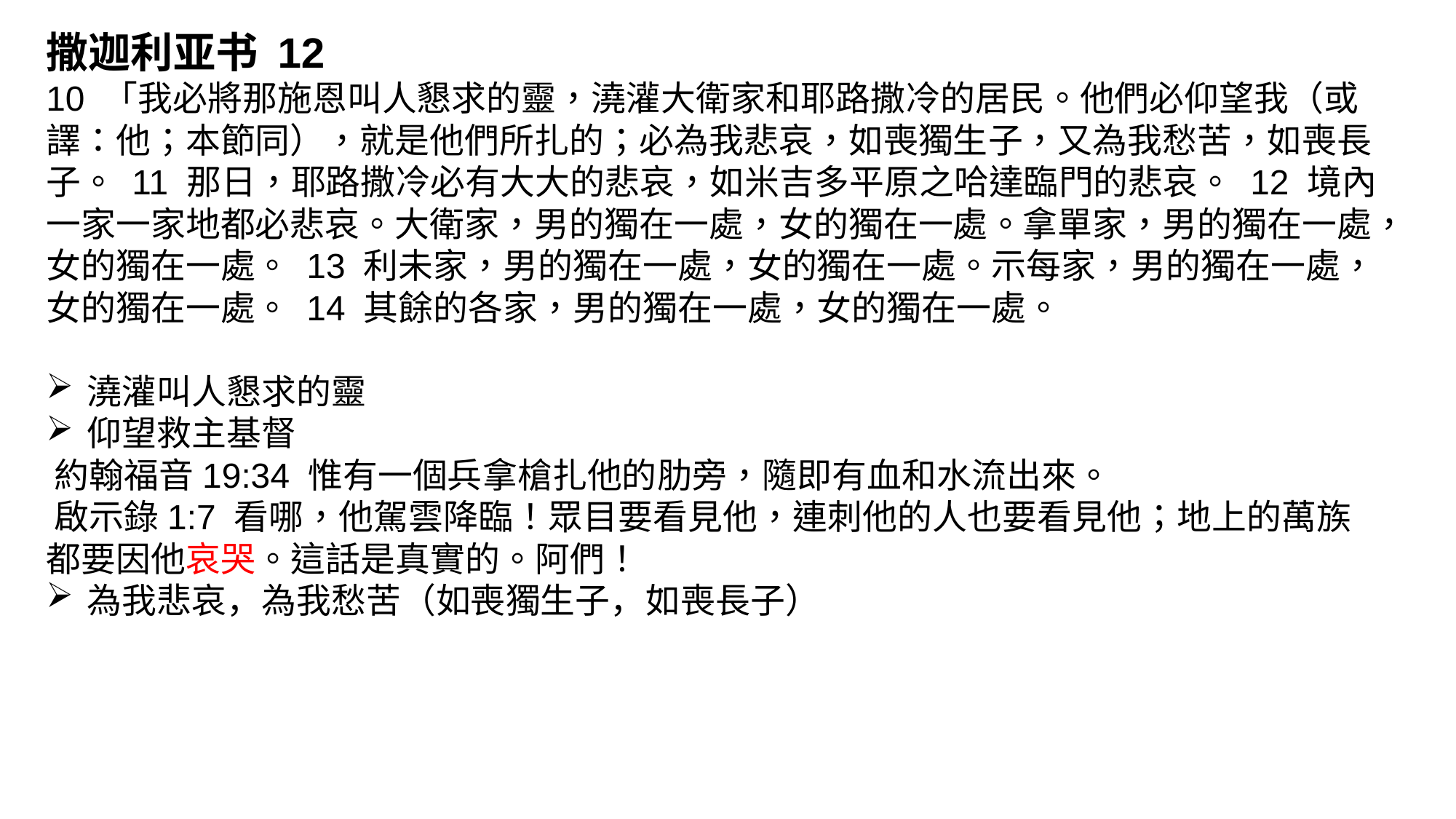

撒迦利亚书 12
‪10 「我必將那施恩叫人懇求的靈，澆灌大衛家和耶路撒冷的居民。他們必仰望我（或譯：他；本節同），就是他們所扎的；必為我悲哀，如喪獨生子，又為我愁苦，如喪長子。 11 那日，耶路撒冷必有大大的悲哀，如米吉多平原之哈達臨門的悲哀。 12 境內一家一家地都必悲哀。大衛家，男的獨在一處，女的獨在一處。拿單家，男的獨在一處，女的獨在一處。 13 利未家，男的獨在一處，女的獨在一處。示每家，男的獨在一處，女的獨在一處。 14 其餘的各家，男的獨在一處，女的獨在一處。

澆灌叫人懇求的靈
仰望救主基督
‪約翰福音‬19:34 惟有一個兵拿槍扎他的肋旁，隨即有血和水流出來。
‪啟示錄‬1:7 看哪，他駕雲降臨！眾目要看見他，連刺他的人也要看見他；地上的萬族都要因他哀哭。這話是真實的。阿們！
為我悲哀，為我愁苦（如喪獨生子，如喪長子）